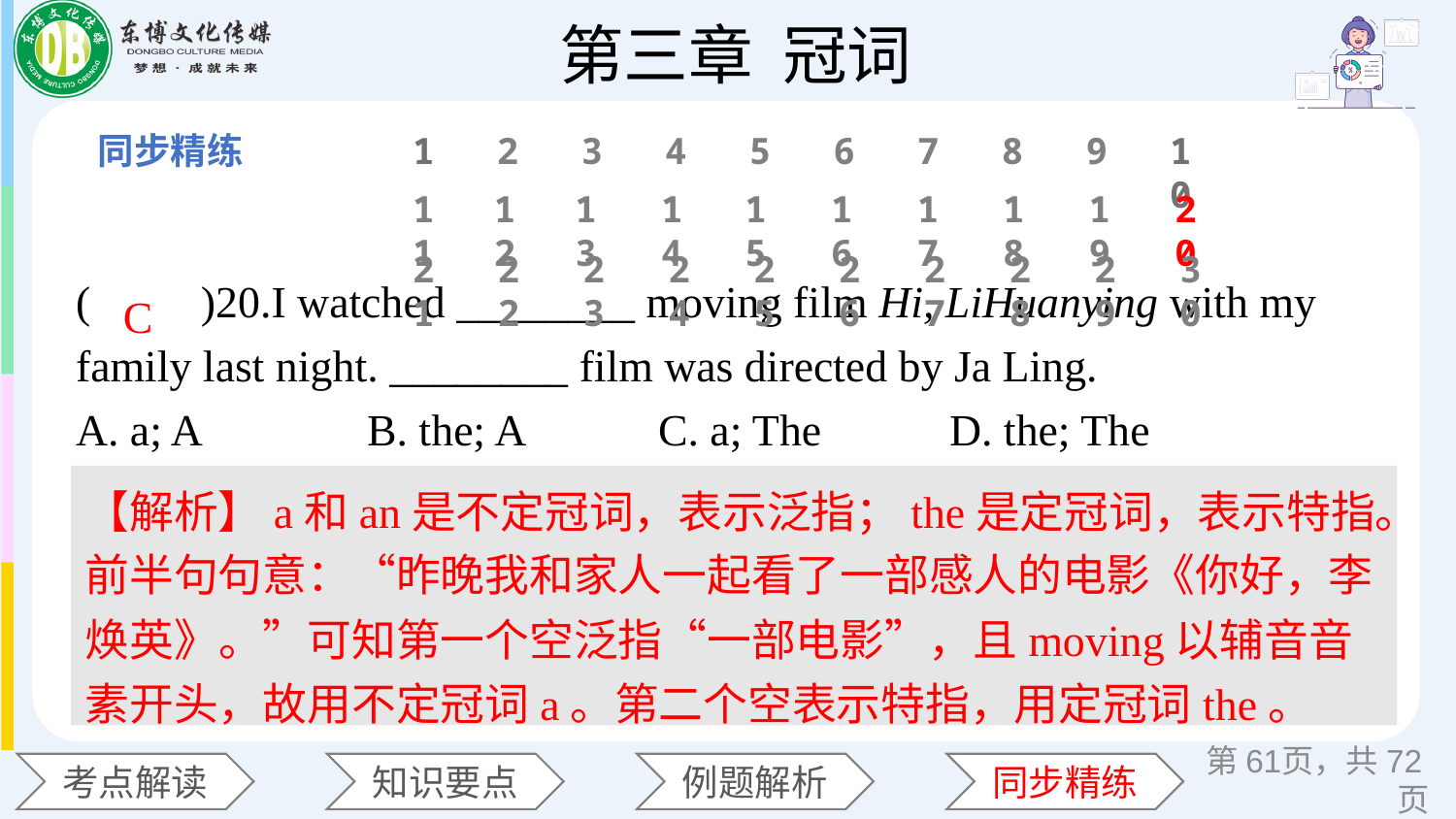

1
2
3
4
5
6
7
8
9
10
11
12
13
14
15
16
17
18
19
20

(　　)20.I watched ________ moving film Hi, LiHuanying with my family last night. ________ film was directed by Ja Ling.
A. a; A    	B. the; A    	C. a; The    	D. the; The
21
22
23
24
25
26
27
28
29
30
C
【解析】a和an是不定冠词，表示泛指；the是定冠词，表示特指。前半句句意：“昨晚我和家人一起看了一部感人的电影《你好，李焕英》。”可知第一个空泛指“一部电影”，且moving以辅音音素开头，故用不定冠词a。第二个空表示特指，用定冠词the。
第61页，共72页